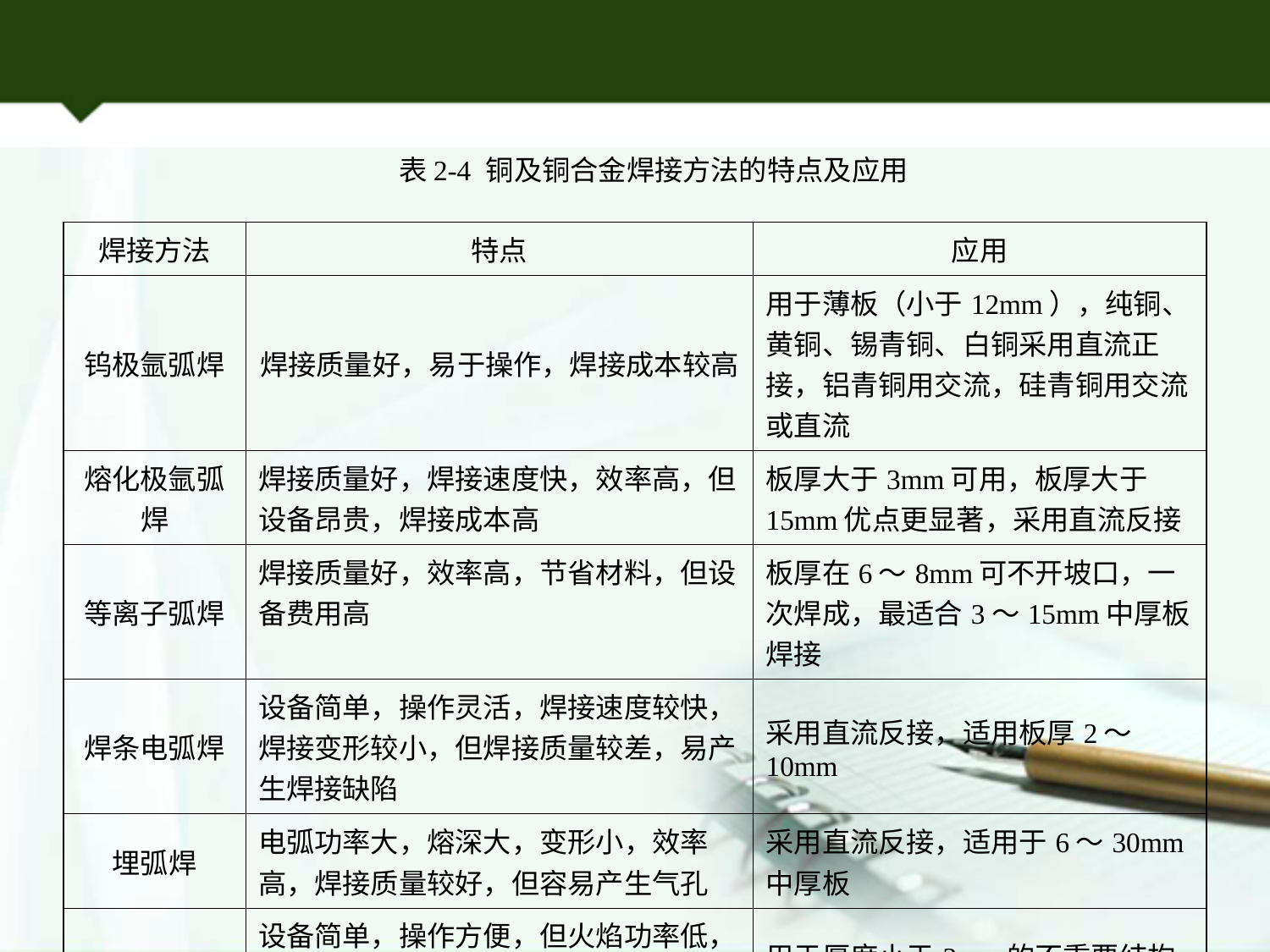

表2-4 铜及铜合金焊接方法的特点及应用
| 焊接方法 | 特点 | 应用 |
| --- | --- | --- |
| 钨极氩弧焊 | 焊接质量好，易于操作，焊接成本较高 | 用于薄板（小于12mm），纯铜、黄铜、锡青铜、白铜采用直流正接，铝青铜用交流，硅青铜用交流或直流 |
| 熔化极氩弧焊 | 焊接质量好，焊接速度快，效率高，但设备昂贵，焊接成本高 | 板厚大于3mm可用，板厚大于15mm优点更显著，采用直流反接 |
| 等离子弧焊 | 焊接质量好，效率高，节省材料，但设备费用高 | 板厚在6～8mm可不开坡口，一次焊成，最适合3～15mm中厚板焊接 |
| 焊条电弧焊 | 设备简单，操作灵活，焊接速度较快，焊接变形较小，但焊接质量较差，易产生焊接缺陷 | 采用直流反接，适用板厚2～10mm |
| 埋弧焊 | 电弧功率大，熔深大，变形小，效率高，焊接质量较好，但容易产生气孔 | 采用直流反接，适用于6～30mm中厚板 |
| 气焊 | 设备简单，操作方便，但火焰功率低，热量分散，焊接变形大，成形差，效率低 | 用于厚度小于3mm的不重要结构中 |